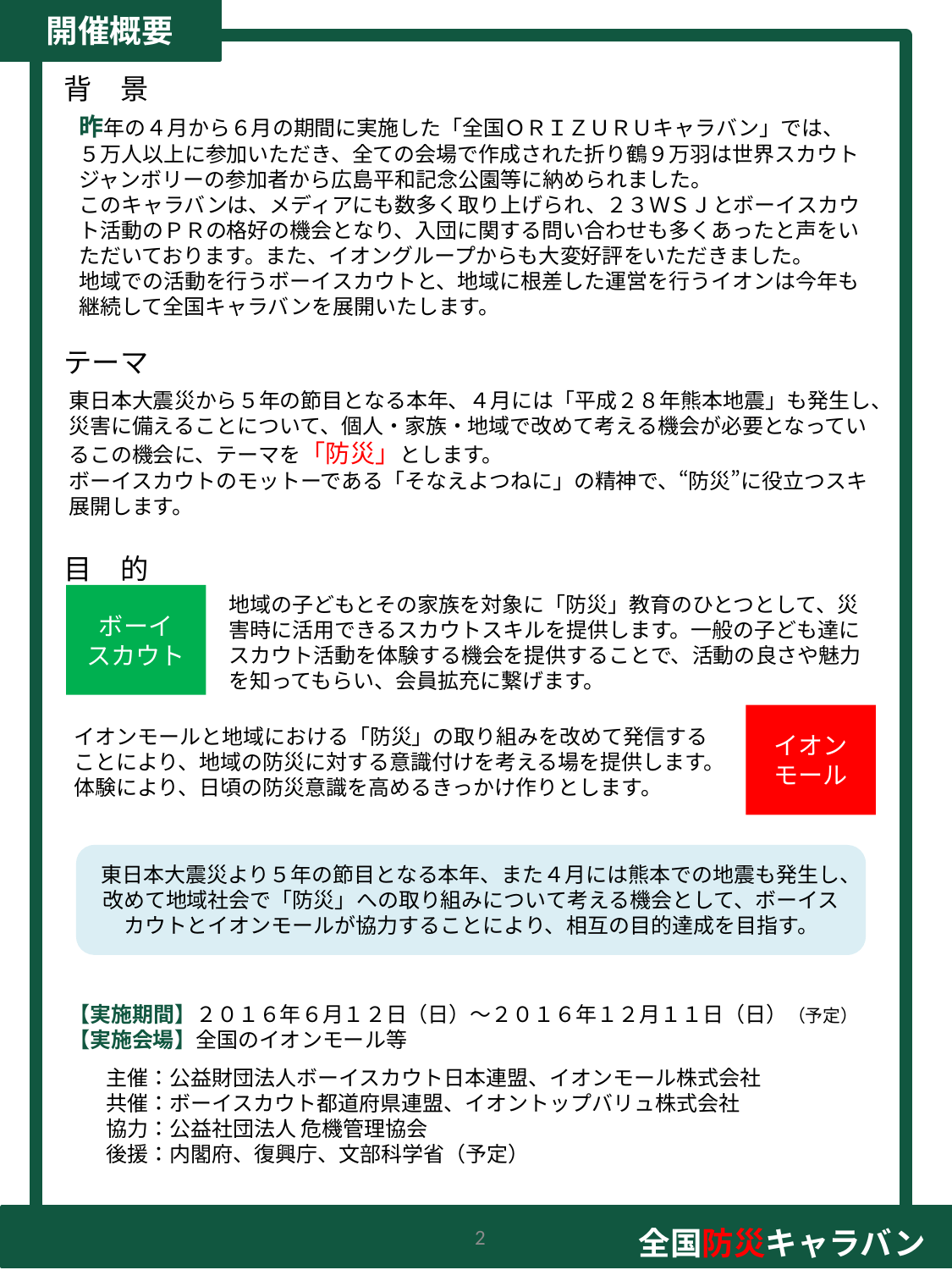

開催概要
背　景
昨年の４月から６月の期間に実施した「全国ＯＲＩＺＵＲＵキャラバン」では、５万人以上に参加いただき、全ての会場で作成された折り鶴９万羽は世界スカウトジャンボリーの参加者から広島平和記念公園等に納められました。
このキャラバンは、メディアにも数多く取り上げられ、２３ＷＳＪとボーイスカウト活動のＰＲの格好の機会となり、入団に関する問い合わせも多くあったと声をいただいております。また、イオングループからも大変好評をいただきました。
地域での活動を行うボーイスカウトと、地域に根差した運営を行うイオンは今年も継続して全国キャラバンを展開いたします。
テーマ
東日本大震災から５年の節目となる本年、４月には「平成２８年熊本地震」も発生し、災害に備えることについて、個人・家族・地域で改めて考える機会が必要となっているこの機会に、テーマを「防災」とします。
ボーイスカウトのモットーである「そなえよつねに」の精神で、“防災”に役立つスキ展開します。
目　的
ボーイ
スカウト
地域の子どもとその家族を対象に「防災」教育のひとつとして、災害時に活用できるスカウトスキルを提供します。一般の子ども達にスカウト活動を体験する機会を提供することで、活動の良さや魅力を知ってもらい、会員拡充に繋げます。
イオン
モール
イオンモールと地域における「防災」の取り組みを改めて発信することにより、地域の防災に対する意識付けを考える場を提供します。体験により、日頃の防災意識を高めるきっかけ作りとします。
東日本大震災より５年の節目となる本年、また４月には熊本での地震も発生し、改めて地域社会で「防災」への取り組みについて考える機会として、ボーイスカウトとイオンモールが協力することにより、相互の目的達成を目指す。
【実施期間】２０１６年６月１２日（日）～２０１６年１２月１１日（日）（予定）
【実施会場】全国のイオンモール等

主催：公益財団法人ボーイスカウト日本連盟、イオンモール株式会社
共催：ボーイスカウト都道府県連盟、イオントップバリュ株式会社
協力：公益社団法人 危機管理協会
後援：内閣府、復興庁、文部科学省（予定）
2